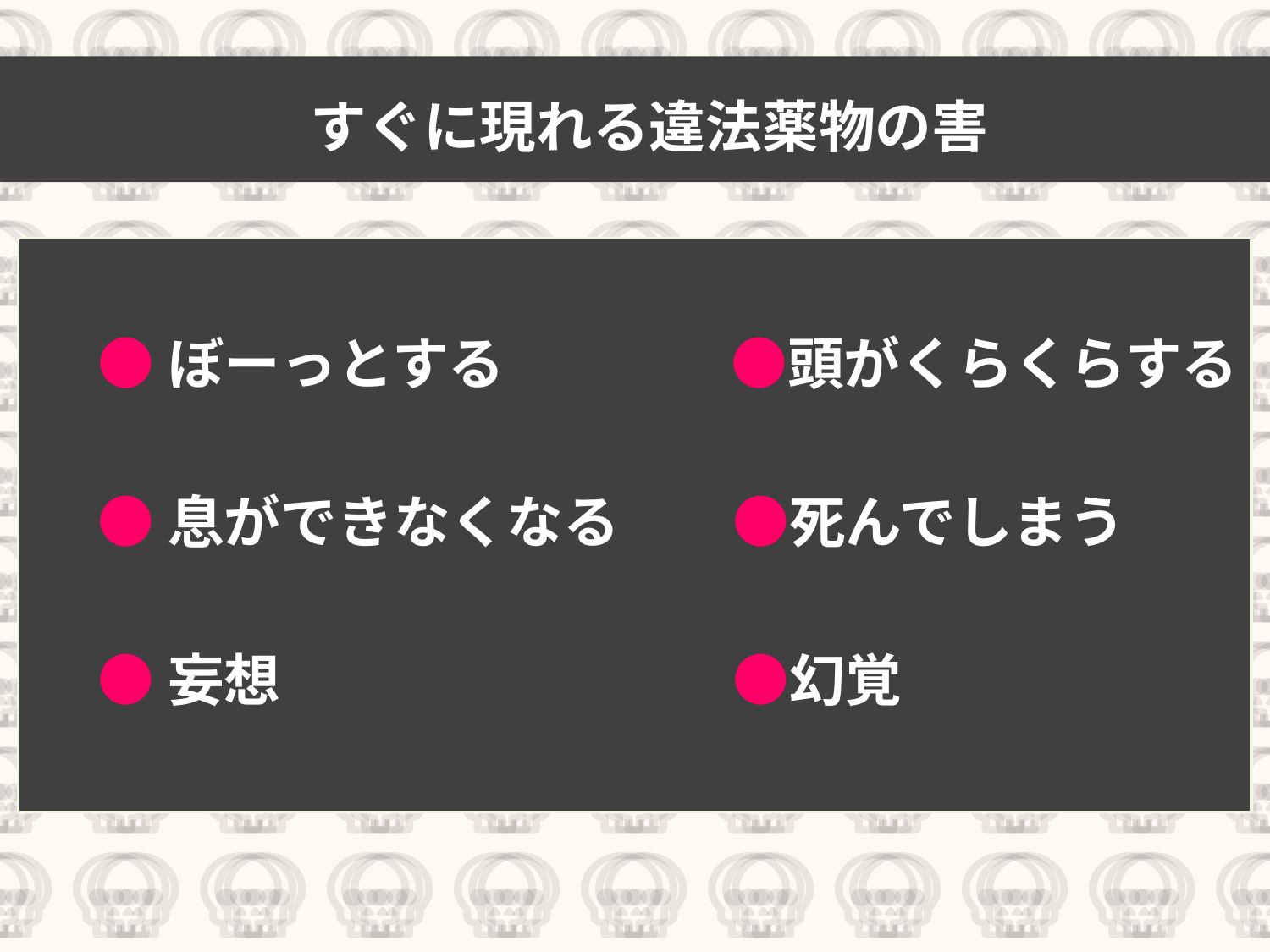

すぐに現れる違法薬物の害

●ぼーっとする　　　　●頭がくらくらする

●息ができなくなる　　●死んでしまう

●妄想　　　　　　　　●幻覚